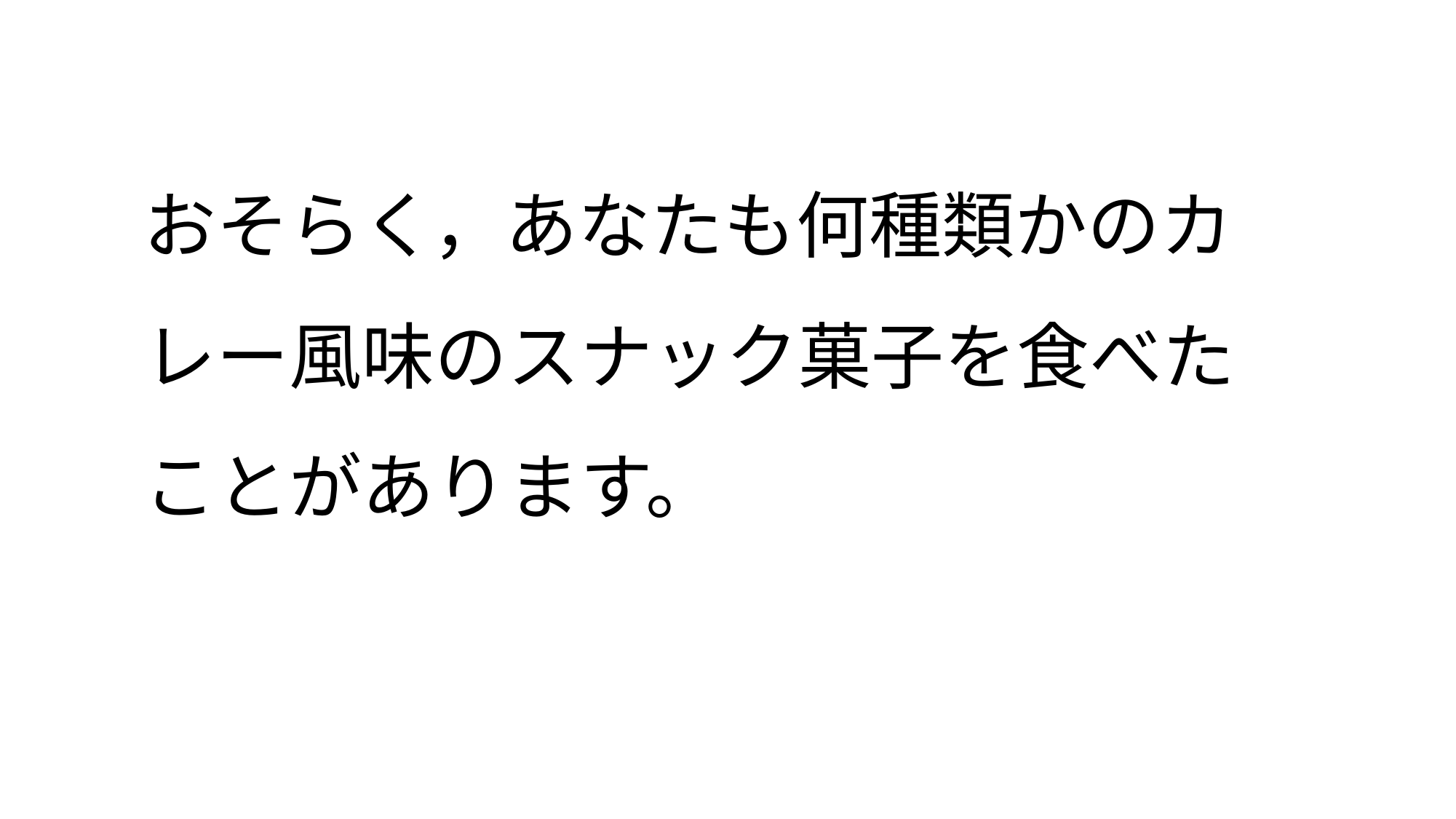

おそらく，あなたも何種類かのカレー風味のスナック菓子を食べたことがあります。